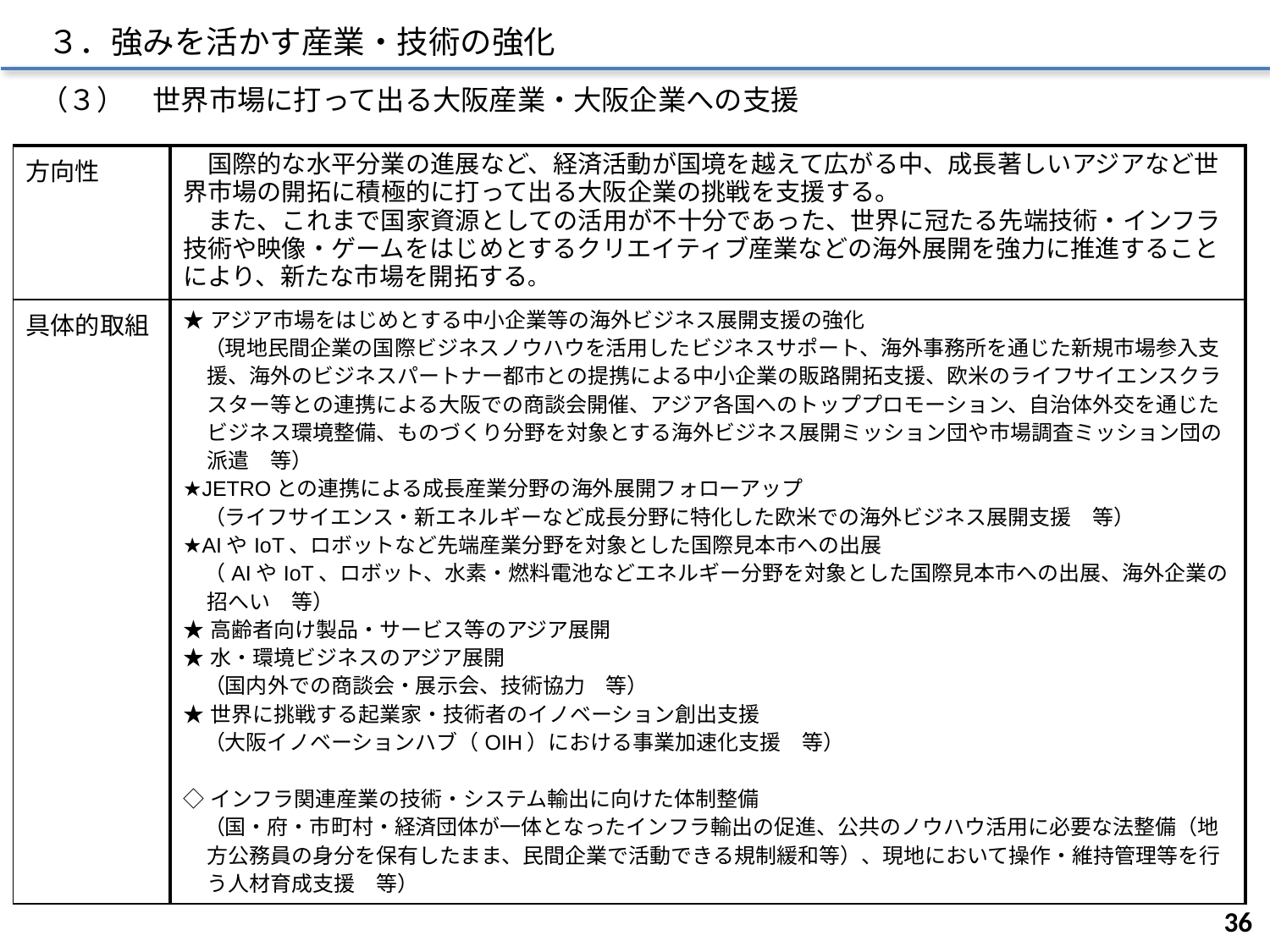

３．強みを活かす産業・技術の強化
（３）　世界市場に打って出る大阪産業・大阪企業への支援
| 方向性 | 国際的な水平分業の進展など、経済活動が国境を越えて広がる中、成長著しいアジアなど世界市場の開拓に積極的に打って出る大阪企業の挑戦を支援する。 　また、これまで国家資源としての活用が不十分であった、世界に冠たる先端技術・インフラ技術や映像・ゲームをはじめとするクリエイティブ産業などの海外展開を強力に推進することにより、新たな市場を開拓する。 |
| --- | --- |
| 具体的取組 | ★アジア市場をはじめとする中小企業等の海外ビジネス展開支援の強化 　（現地民間企業の国際ビジネスノウハウを活用したビジネスサポート、海外事務所を通じた新規市場参入支援、海外のビジネスパートナー都市との提携による中小企業の販路開拓支援、欧米のライフサイエンスクラスター等との連携による大阪での商談会開催、アジア各国へのトッププロモーション、自治体外交を通じたビジネス環境整備、ものづくり分野を対象とする海外ビジネス展開ミッション団や市場調査ミッション団の派遣　等） ★JETROとの連携による成長産業分野の海外展開フォローアップ 　（ライフサイエンス・新エネルギーなど成長分野に特化した欧米での海外ビジネス展開支援　等） ★AIやIoT、ロボットなど先端産業分野を対象とした国際見本市への出展 　（AIやIoT、ロボット、水素・燃料電池などエネルギー分野を対象とした国際見本市への出展、海外企業の招へい　等） ★高齢者向け製品・サービス等のアジア展開 ★水・環境ビジネスのアジア展開 　（国内外での商談会・展示会、技術協力　等） ★世界に挑戦する起業家・技術者のイノベーション創出支援 　（大阪イノベーションハブ（OIH）における事業加速化支援　等） ◇インフラ関連産業の技術・システム輸出に向けた体制整備 　（国・府・市町村・経済団体が一体となったインフラ輸出の促進、公共のノウハウ活用に必要な法整備（地方公務員の身分を保有したまま、民間企業で活動できる規制緩和等）、現地において操作・維持管理等を行う人材育成支援　等） |
36